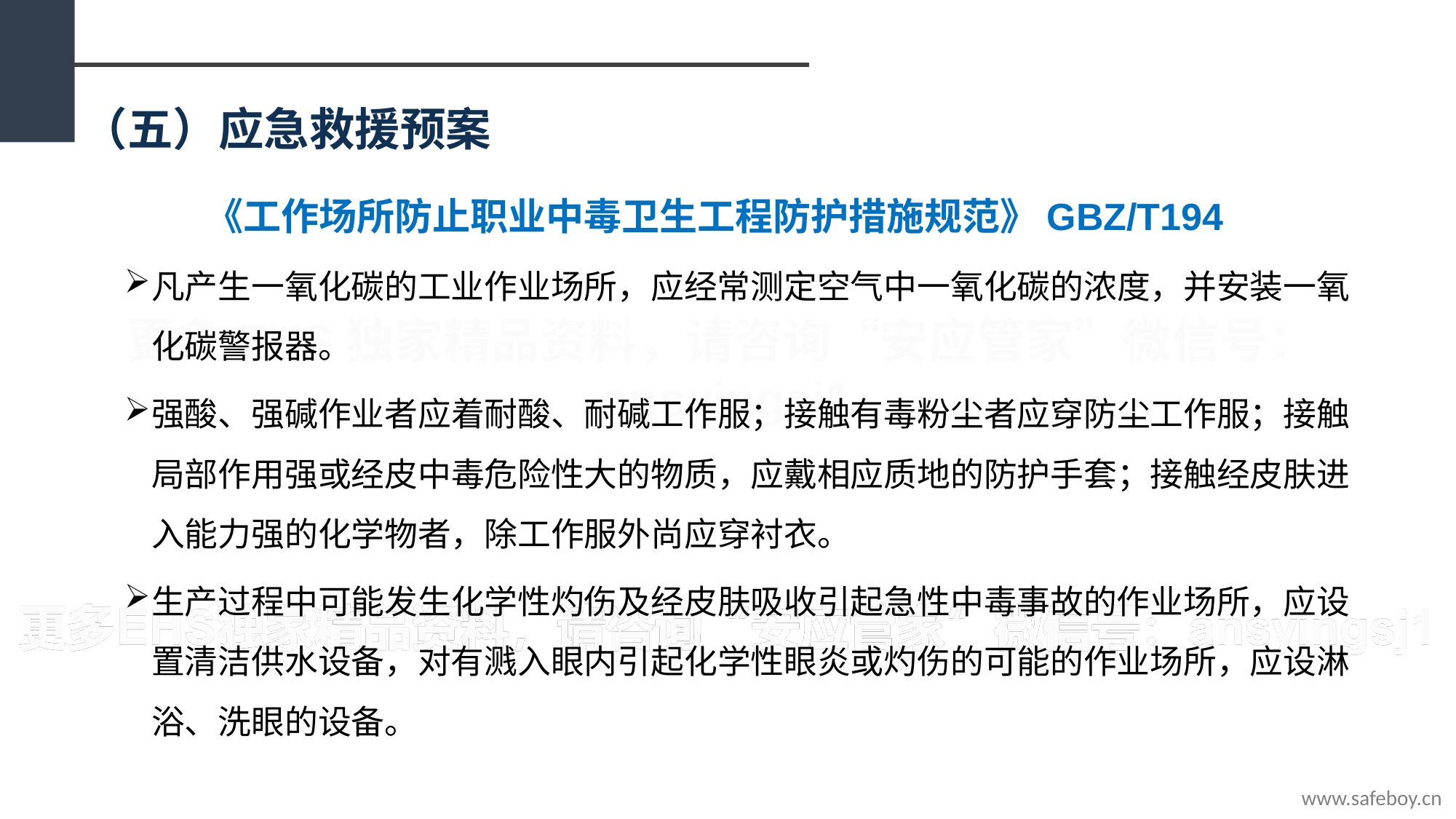

（五）应急救援预案
《工作场所防止职业中毒卫生工程防护措施规范》GBZ/T194
凡产生一氧化碳的工业作业场所，应经常测定空气中一氧化碳的浓度，并安装一氧化碳警报器。
强酸、强碱作业者应着耐酸、耐碱工作服；接触有毒粉尘者应穿防尘工作服；接触局部作用强或经皮中毒危险性大的物质，应戴相应质地的防护手套；接触经皮肤进入能力强的化学物者，除工作服外尚应穿衬衣。
生产过程中可能发生化学性灼伤及经皮肤吸收引起急性中毒事故的作业场所，应设置清洁供水设备，对有溅入眼内引起化学性眼炎或灼伤的可能的作业场所，应设淋浴、洗眼的设备。